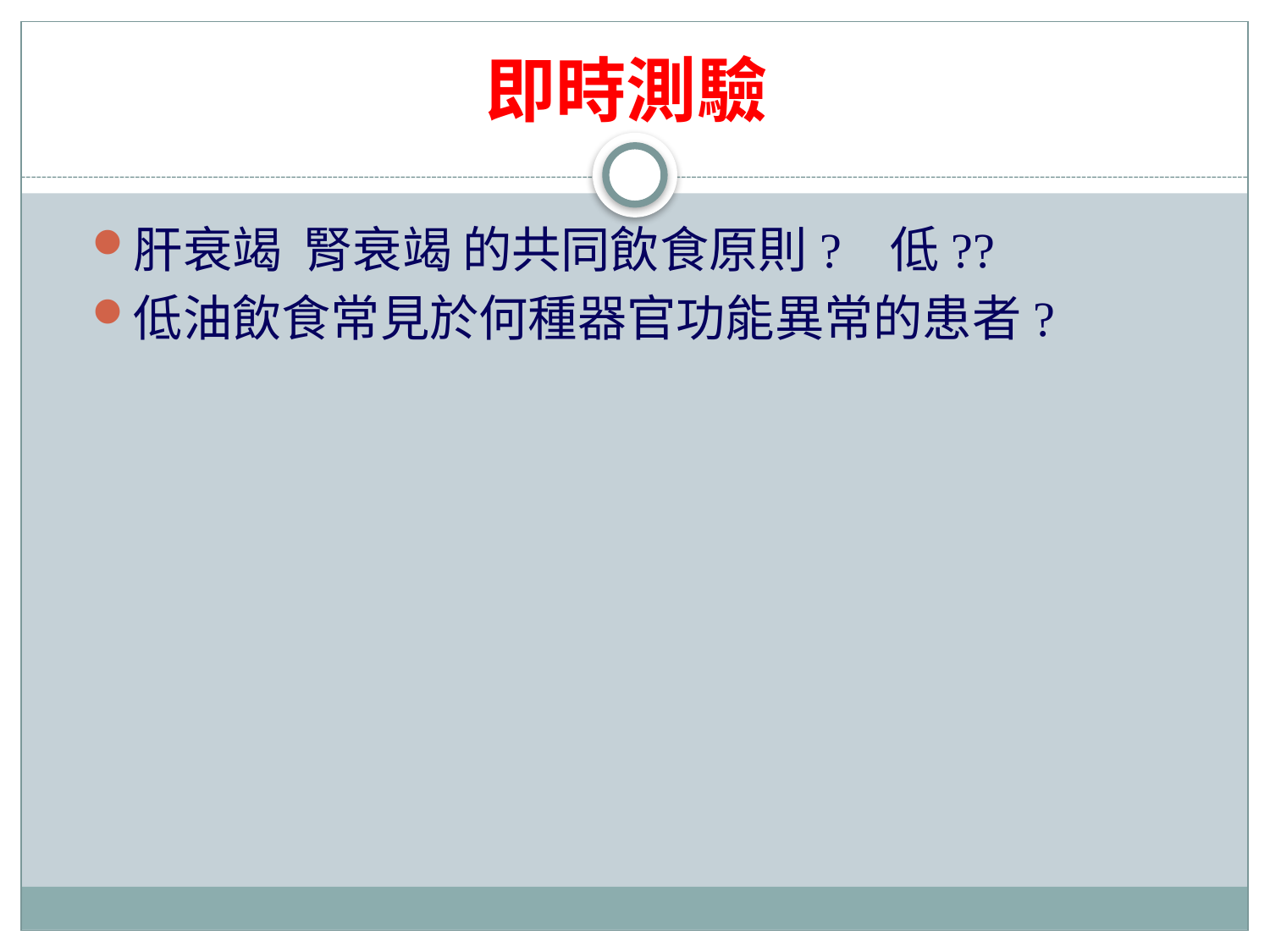

# 即時測驗
肝衰竭  腎衰竭 的共同飲食原則?   低??
低油飲食常見於何種器官功能異常的患者?